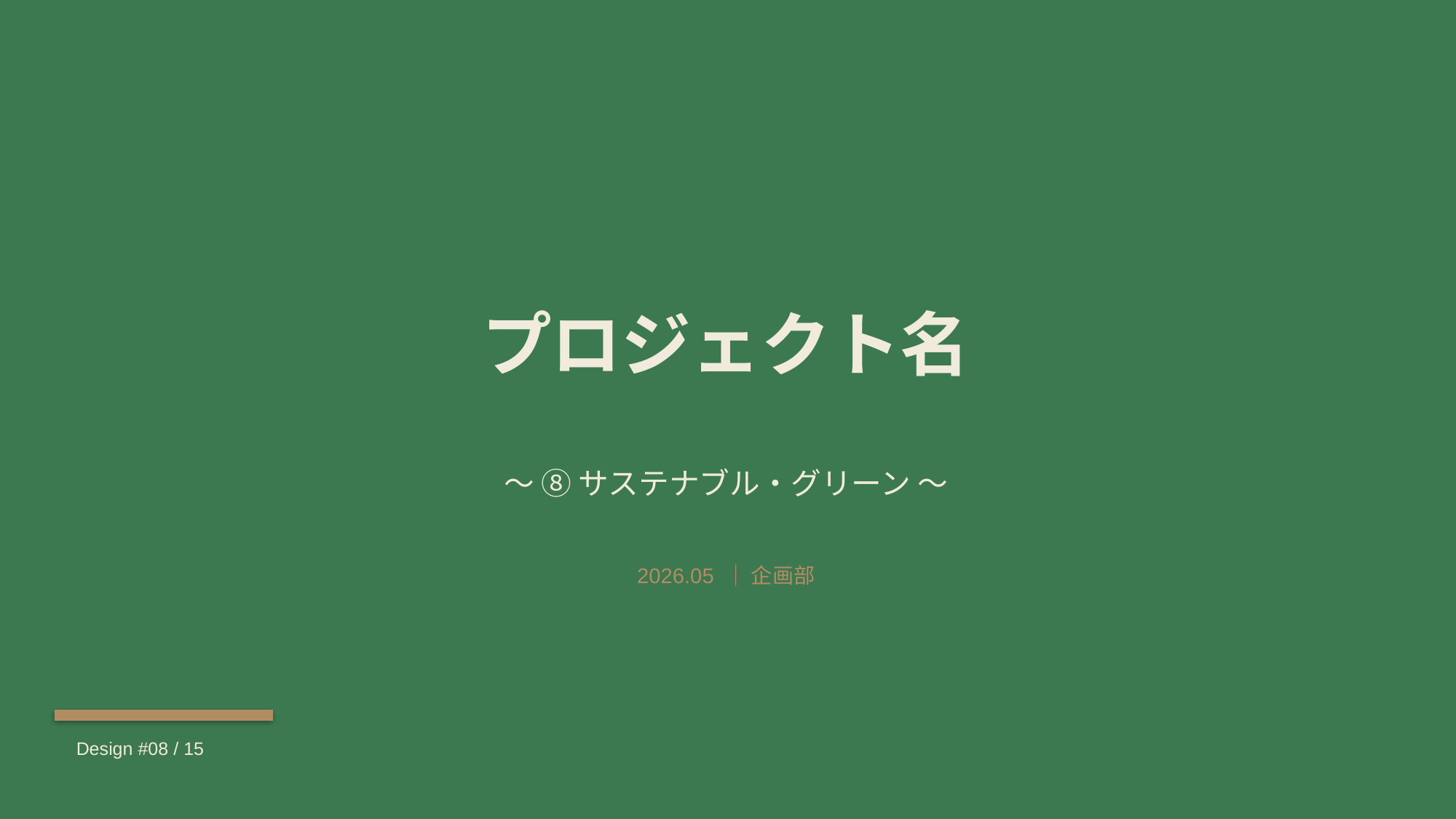

プロジェクト名
〜 ⑧ サステナブル・グリーン 〜
2026.05 ｜ 企画部

Design #08 / 15